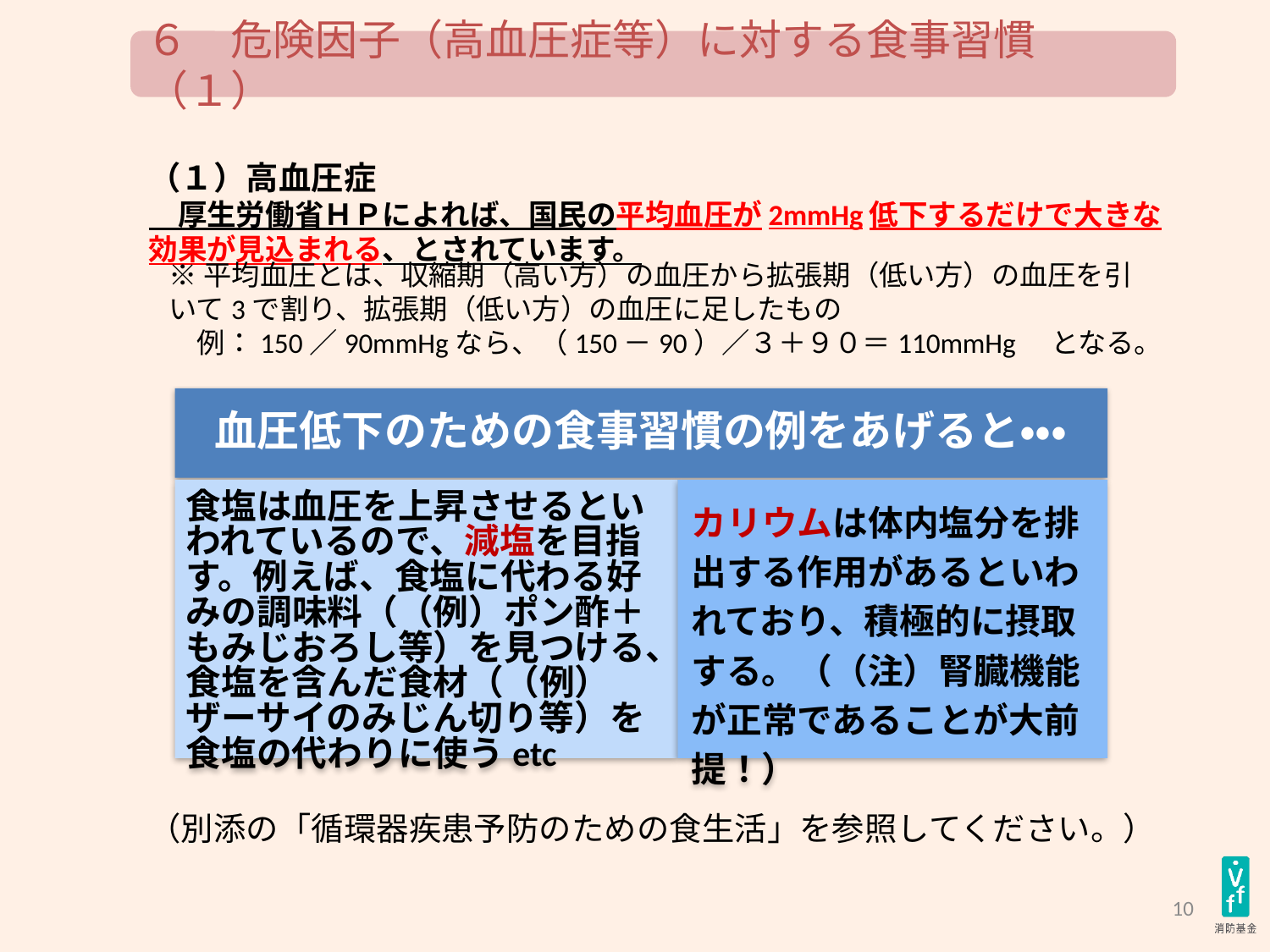

６　危険因子（高血圧症等）に対する食事習慣（１）

（１）高血圧症
　厚生労働省ＨＰによれば、国民の平均血圧が2mmHg低下するだけで大きな効果が見込まれる、とされています。

（別添の「循環器疾患予防のための食生活」を参照してください。）

※平均血圧とは、収縮期（高い方）の血圧から拡張期（低い方）の血圧を引いて3で割り、拡張期（低い方）の血圧に足したもの
　例：150／90mmHgなら、（150－90）／３＋９０＝110mmHg　となる。
血圧低下のための食事習慣の例をあげると・・・
食塩は血圧を上昇させるといわれているので、減塩を目指す。例えば、食塩に代わる好みの調味料（（例）ポン酢＋もみじおろし等）を見つける、食塩を含んだ食材（（例）ザーサイのみじん切り等）を食塩の代わりに使うetc
カリウムは体内塩分を排出する作用があるといわれており、積極的に摂取する。（（注）腎臓機能が正常であることが大前提！）
10